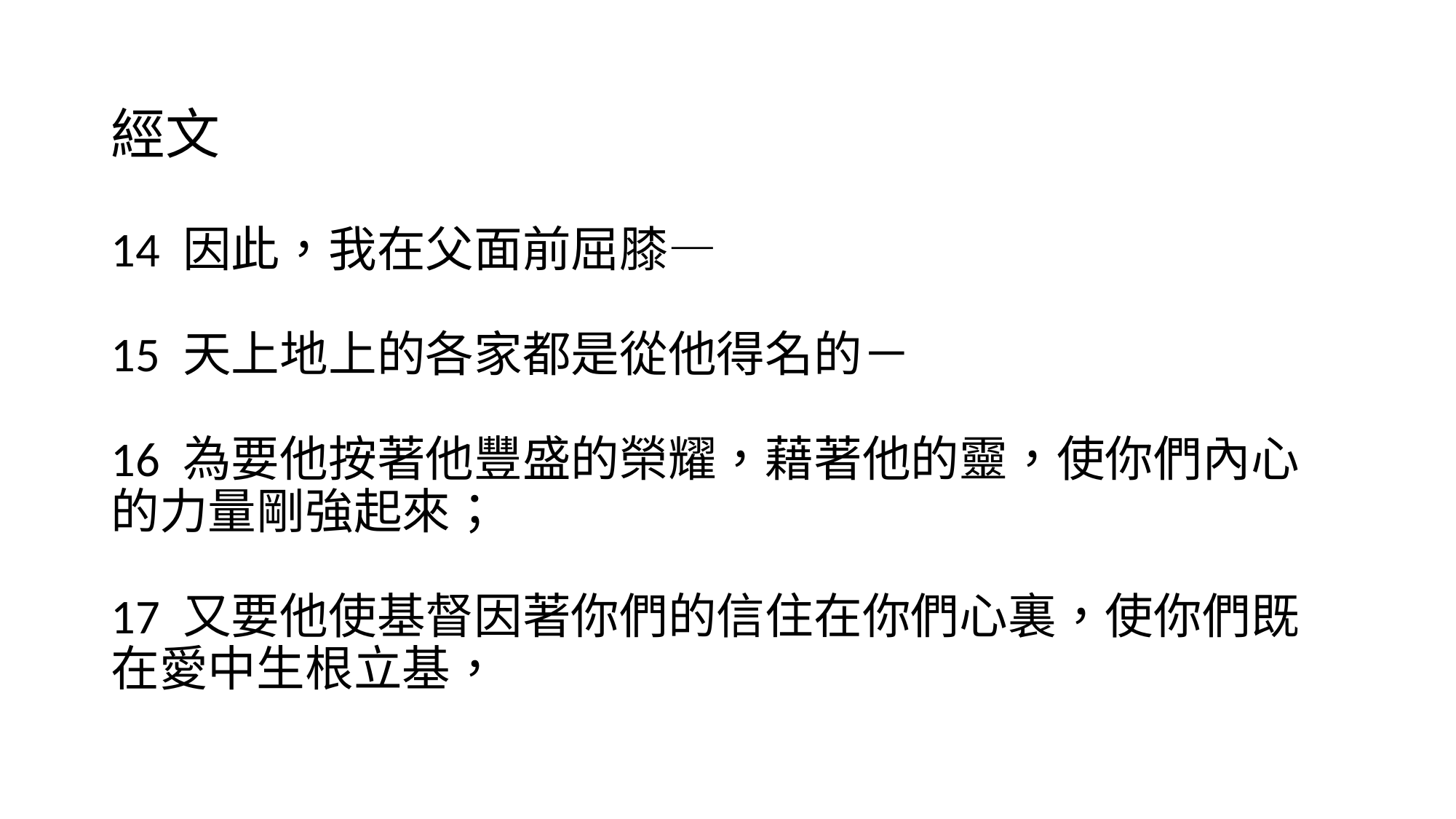

# 經文 14 因此，我在父面前屈膝— 15 天上地上的各家都是從他得名的－ 16 為要他按著他豐盛的榮耀，藉著他的靈，使你們內心的力量剛強起來； 17 又要他使基督因著你們的信住在你們心裏，使你們既在愛中生根立基，